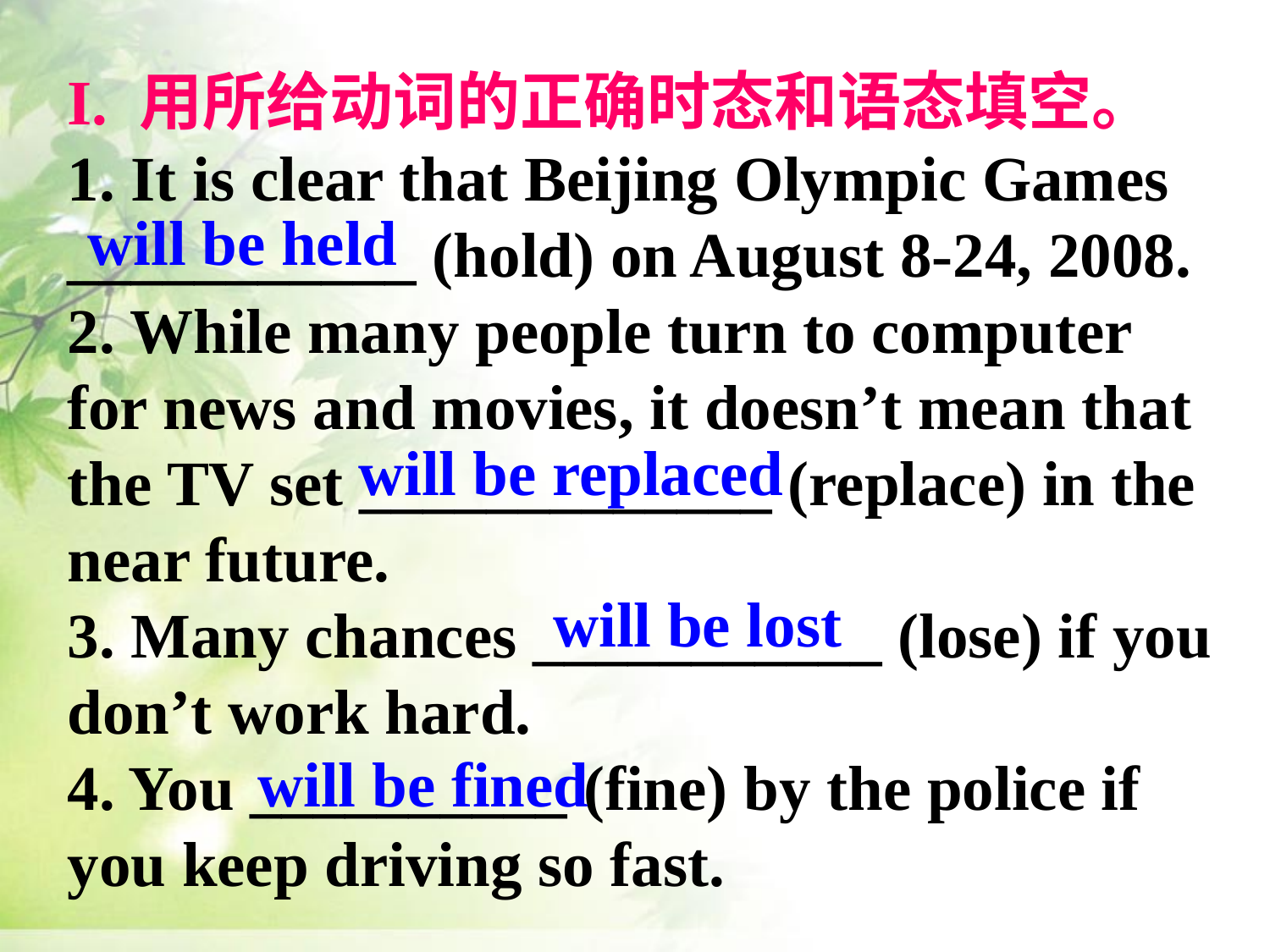

I. 用所给动词的正确时态和语态填空。
1. It is clear that Beijing Olympic Games ___________ (hold) on August 8-24, 2008.
2. While many people turn to computer for news and movies, it doesn’t mean that the TV set _____________ (replace) in the near future.
3. Many chances ___________ (lose) if you don’t work hard.
4. You __________ (fine) by the police if you keep driving so fast.
will be held
will be replaced
will be lost
will be fined